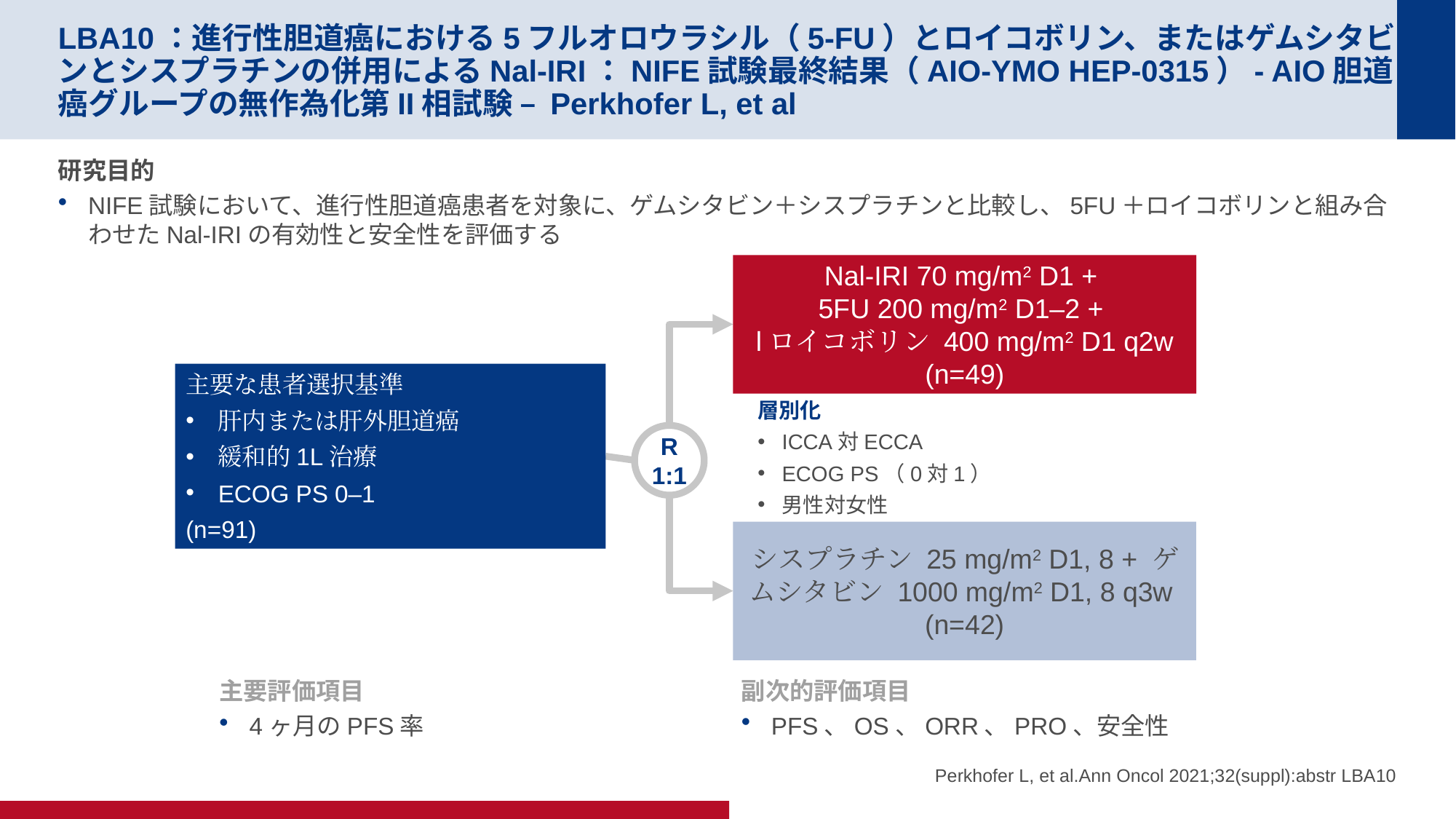

# LBA10：進行性胆道癌における5フルオロウラシル（5-FU）とロイコボリン、またはゲムシタビンとシスプラチンの併用によるNal-IRI：NIFE試験最終結果（AIO-YMO HEP-0315）- AIO胆道癌グループの無作為化第II相試験 – Perkhofer L, et al
研究目的
NIFE試験において、進行性胆道癌患者を対象に、ゲムシタビン＋シスプラチンと比較し、5FU＋ロイコボリンと組み合わせたNal-IRIの有効性と安全性を評価する
Nal-IRI 70 mg/m2 D1 +
5FU 200 mg/m2 D1–2 +
lロイコボリン 400 mg/m2 D1 q2w
(n=49)
主要な患者選択基準
肝内または肝外胆道癌
緩和的1L治療
ECOG PS 0–1
(n=91)
層別化
ICCA対ECCA
ECOG PS（0対1）
男性対女性

R
1:1
シスプラチン 25 mg/m2 D1, 8 + ゲムシタビン 1000 mg/m2 D1, 8 q3w
(n=42)
主要評価項目
4ヶ月のPFS率
副次的評価項目
PFS、OS、ORR、PRO、安全性
Perkhofer L, et al.Ann Oncol 2021;32(suppl):abstr LBA10